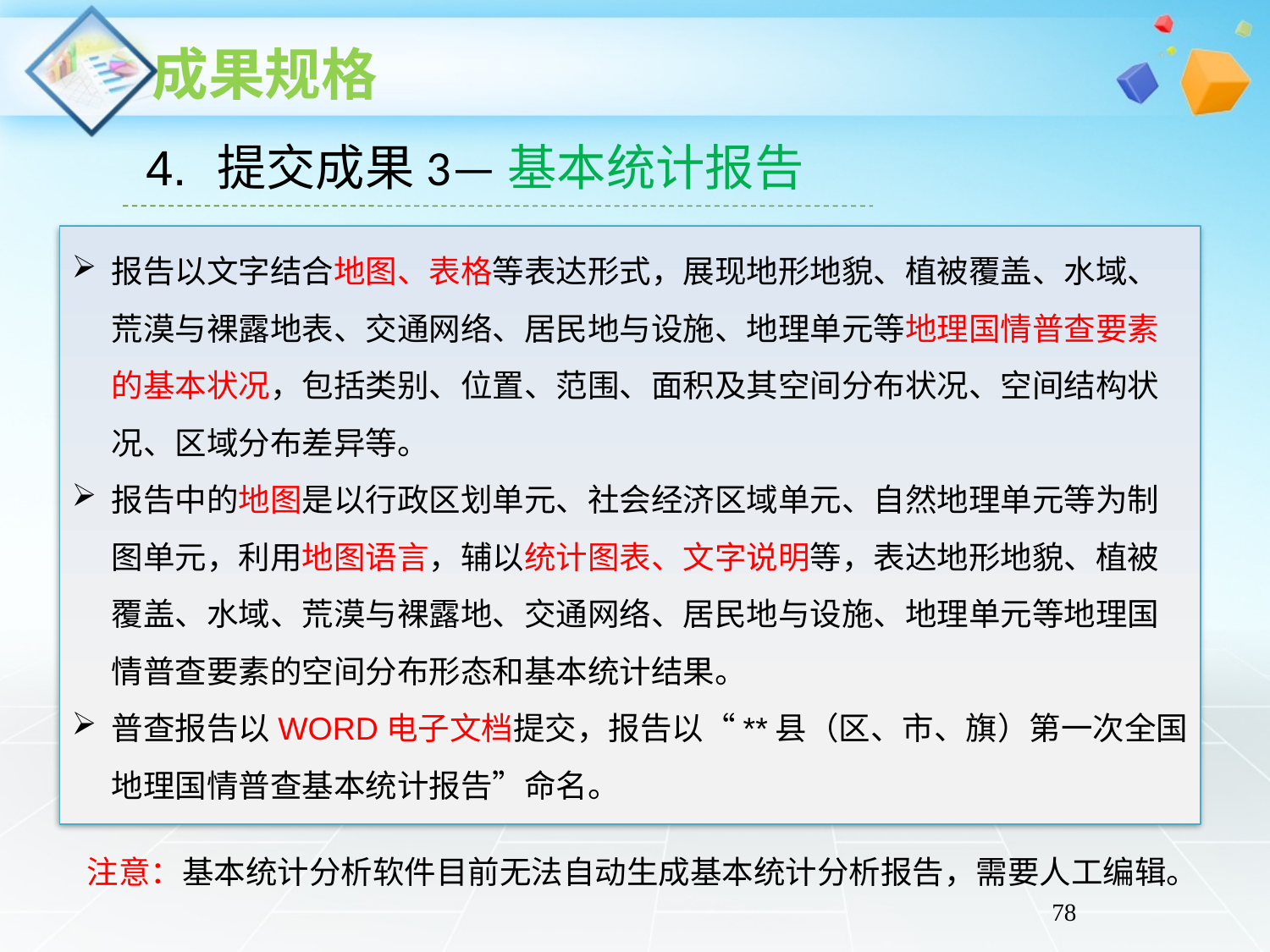

提交成果3—基本统计报告

报告以文字结合地图、表格等表达形式，展现地形地貌、植被覆盖、水域、荒漠与裸露地表、交通网络、居民地与设施、地理单元等地理国情普查要素的基本状况，包括类别、位置、范围、面积及其空间分布状况、空间结构状况、区域分布差异等。
报告中的地图是以行政区划单元、社会经济区域单元、自然地理单元等为制图单元，利用地图语言，辅以统计图表、文字说明等，表达地形地貌、植被覆盖、水域、荒漠与裸露地、交通网络、居民地与设施、地理单元等地理国情普查要素的空间分布形态和基本统计结果。
普查报告以WORD电子文档提交，报告以“**县（区、市、旗）第一次全国地理国情普查基本统计报告”命名。
 注意：基本统计分析软件目前无法自动生成基本统计分析报告，需要人工编辑。
78